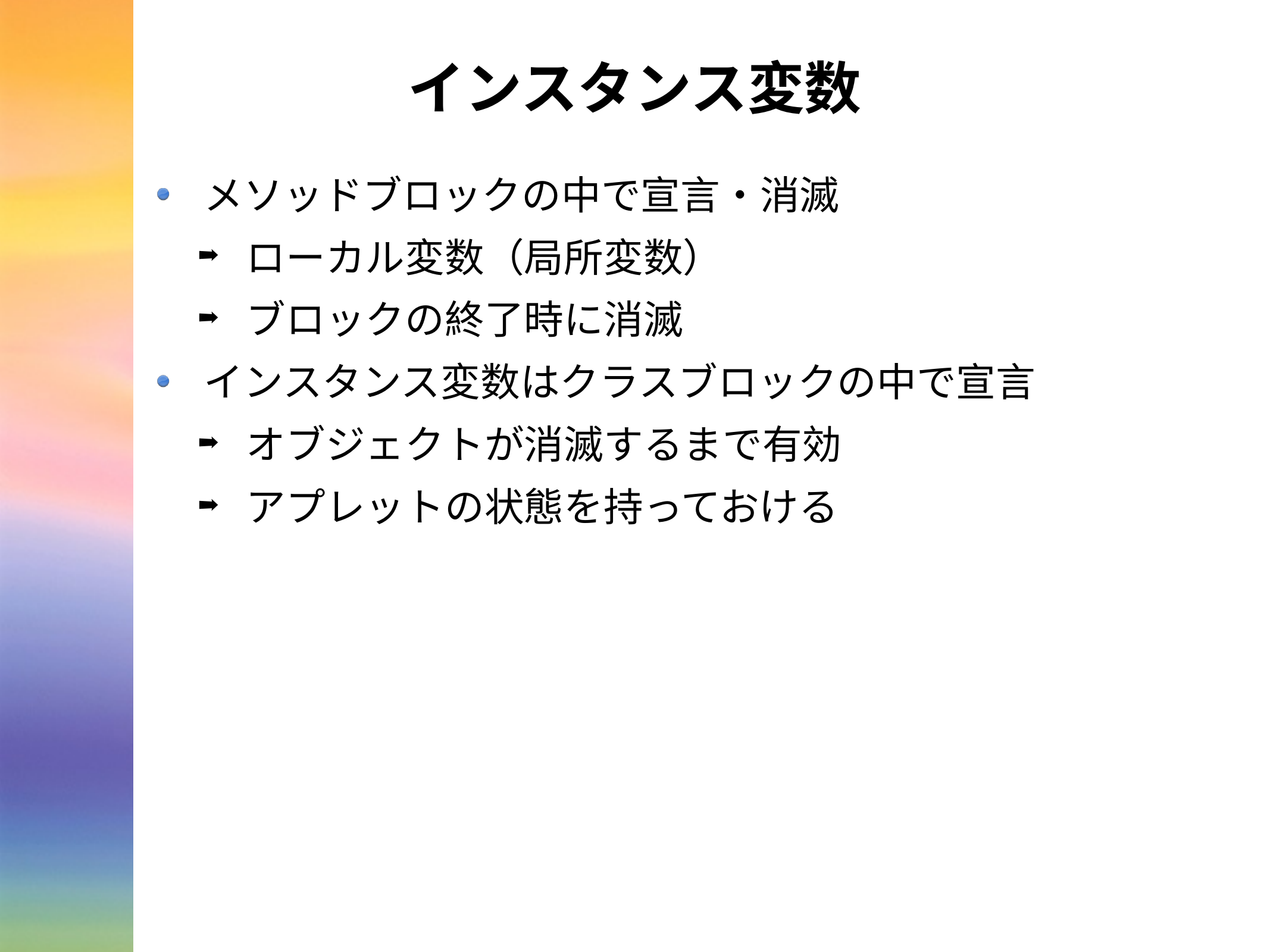

# インスタンス変数
メソッドブロックの中で宣言・消滅
ローカル変数（局所変数）
ブロックの終了時に消滅
インスタンス変数はクラスブロックの中で宣言
オブジェクトが消滅するまで有効
アプレットの状態を持っておける